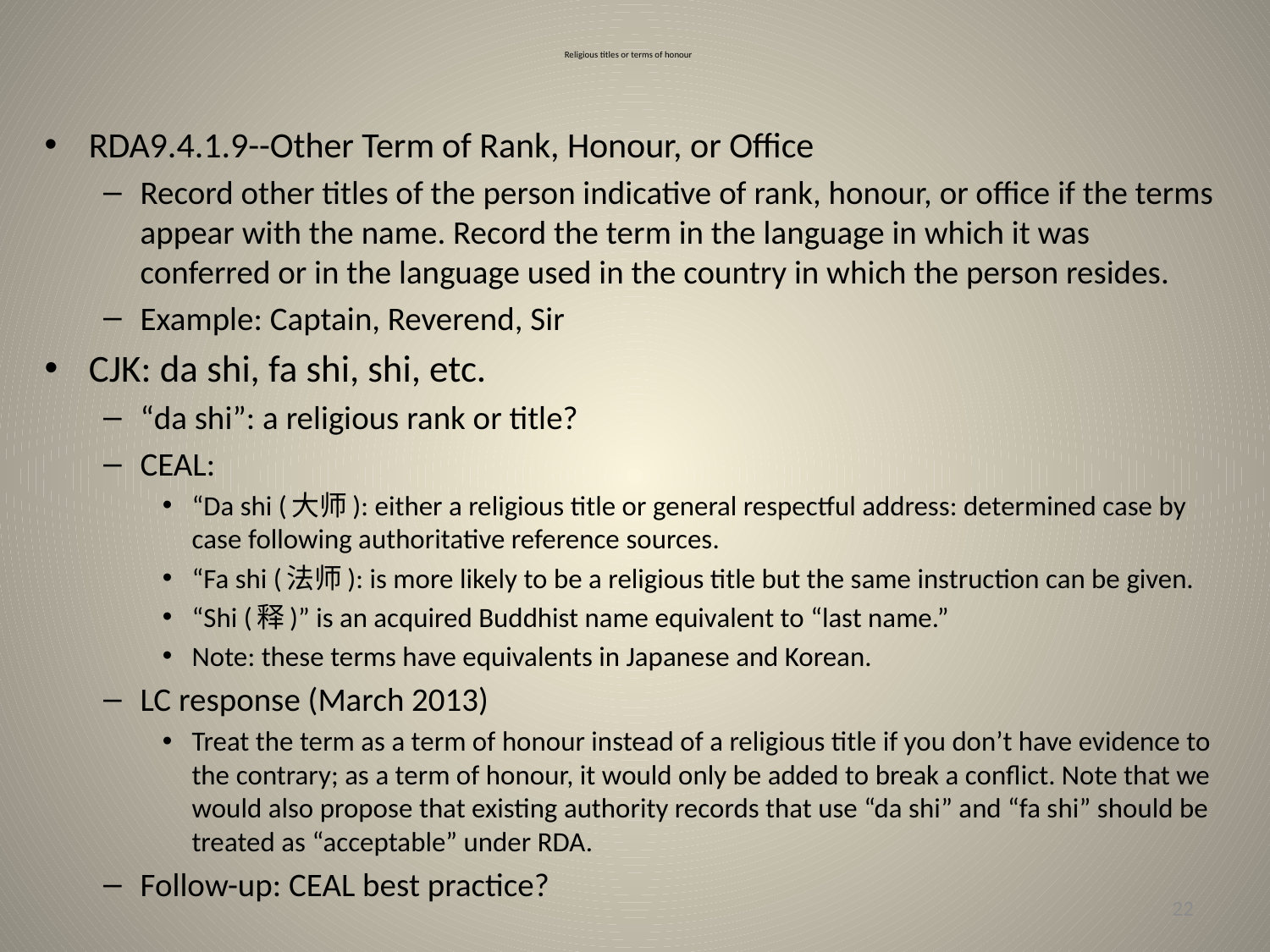

# Religious titles or terms of honour
RDA9.4.1.9--Other Term of Rank, Honour, or Office
Record other titles of the person indicative of rank, honour, or office if the terms appear with the name. Record the term in the language in which it was conferred or in the language used in the country in which the person resides.
Example: Captain, Reverend, Sir
CJK: da shi, fa shi, shi, etc.
“da shi”: a religious rank or title?
CEAL:
“Da shi (大师): either a religious title or general respectful address: determined case by case following authoritative reference sources.
“Fa shi (法师): is more likely to be a religious title but the same instruction can be given.
“Shi (释)” is an acquired Buddhist name equivalent to “last name.”
Note: these terms have equivalents in Japanese and Korean.
LC response (March 2013)
Treat the term as a term of honour instead of a religious title if you don’t have evidence to the contrary; as a term of honour, it would only be added to break a conflict. Note that we would also propose that existing authority records that use “da shi” and “fa shi” should be treated as “acceptable” under RDA.
Follow-up: CEAL best practice?
22